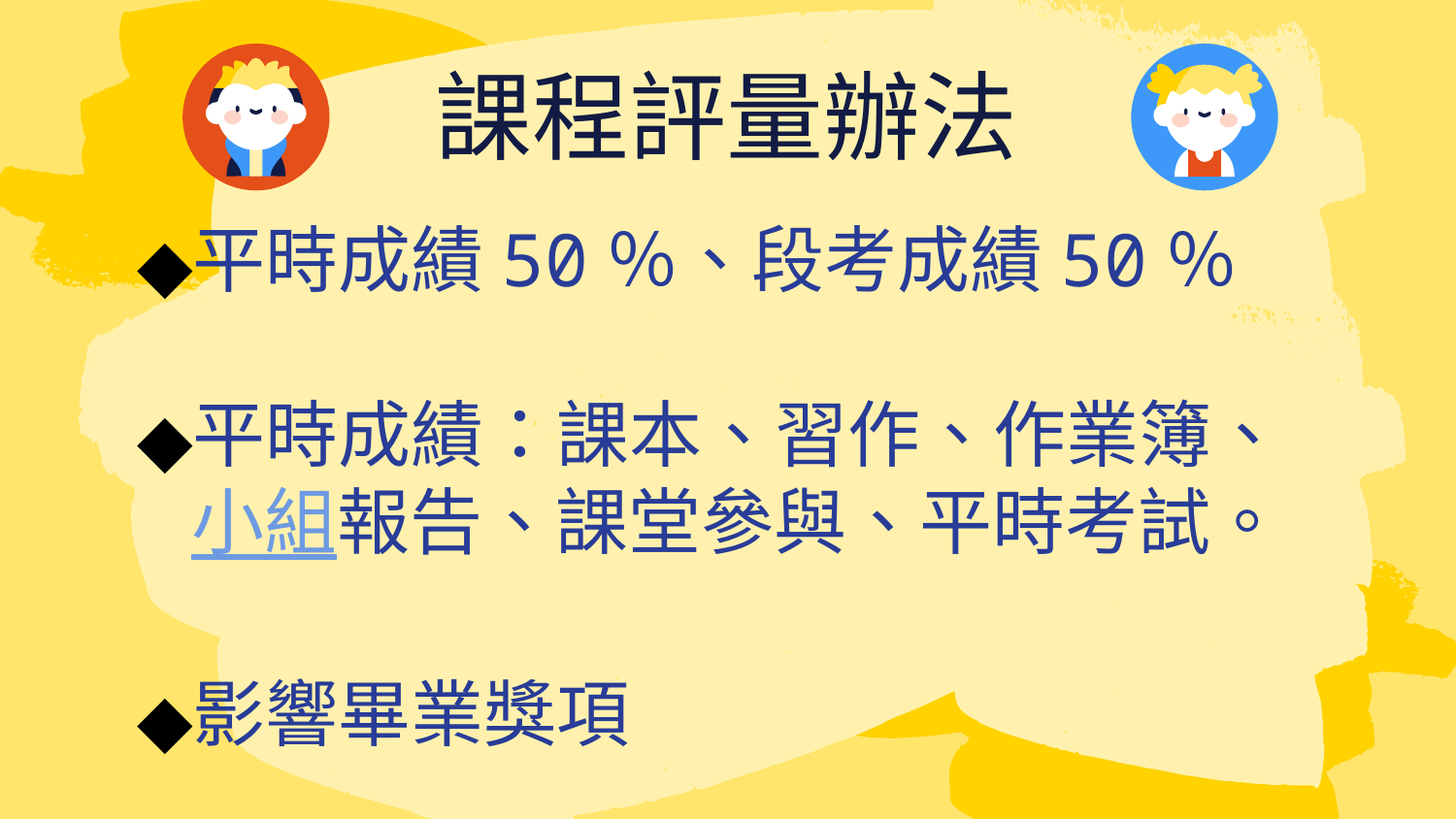

課程評量辦法

平時成績50％、段考成績50％

平時成績：課本、習作、作業簿、小組報告、課堂參與、平時考試。

影響畢業獎項